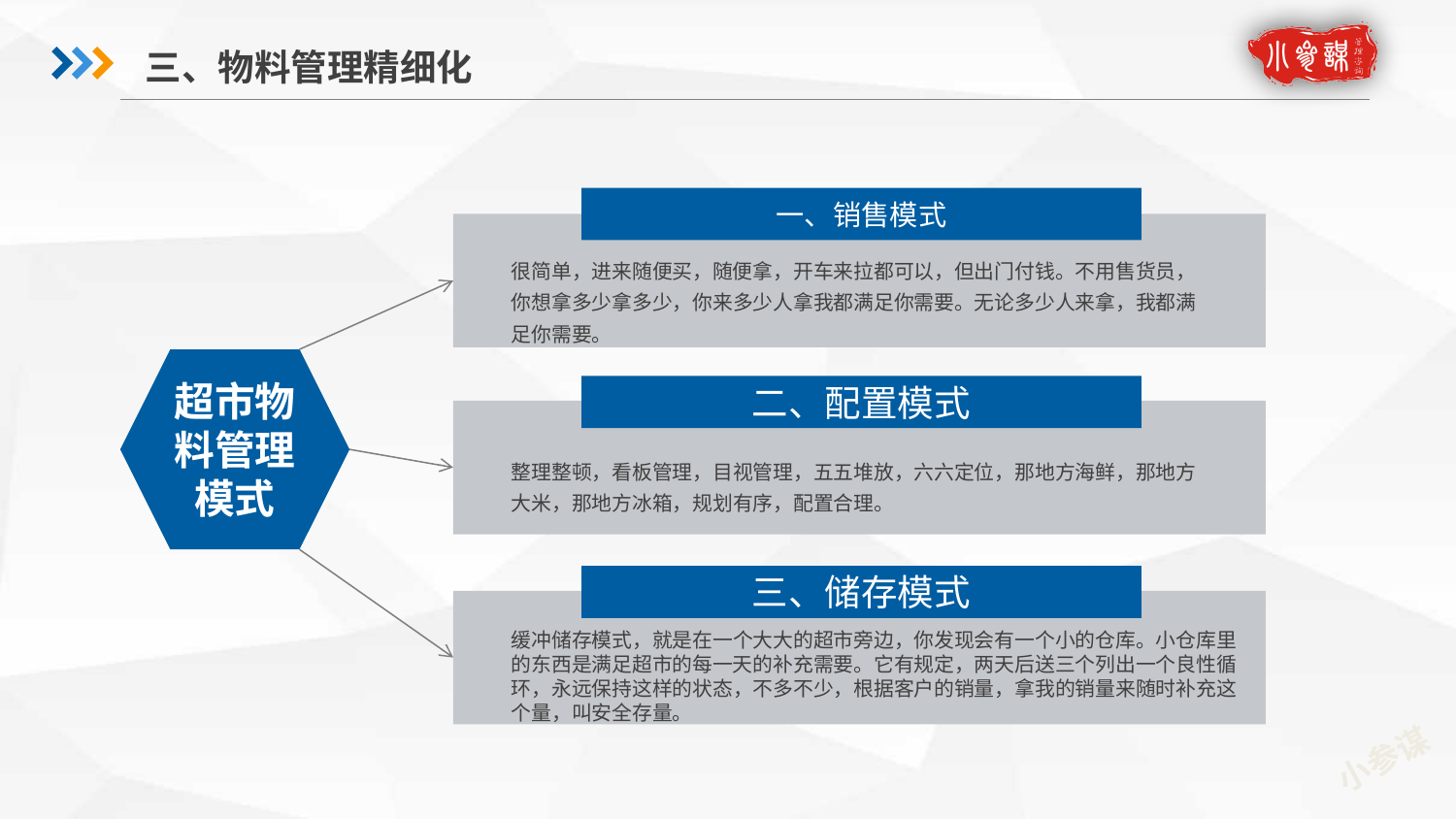

三、物料管理精细化
一、销售模式

很简单，进来随便买，随便拿，开车来拉都可以，但出门付钱。不用售货员，你想拿多少拿多少，你来多少人拿我都满足你需要。无论多少人来拿，我都满足你需要。
超市物料管理模式
二、配置模式

整理整顿，看板管理，目视管理，五五堆放，六六定位，那地方海鲜，那地方大米，那地方冰箱，规划有序，配置合理。
三、储存模式

缓冲储存模式，就是在一个大大的超市旁边，你发现会有一个小的仓库。小仓库里的东西是满足超市的每一天的补充需要。它有规定，两天后送三个列出一个良性循环，永远保持这样的状态，不多不少，根据客户的销量，拿我的销量来随时补充这个量，叫安全存量。